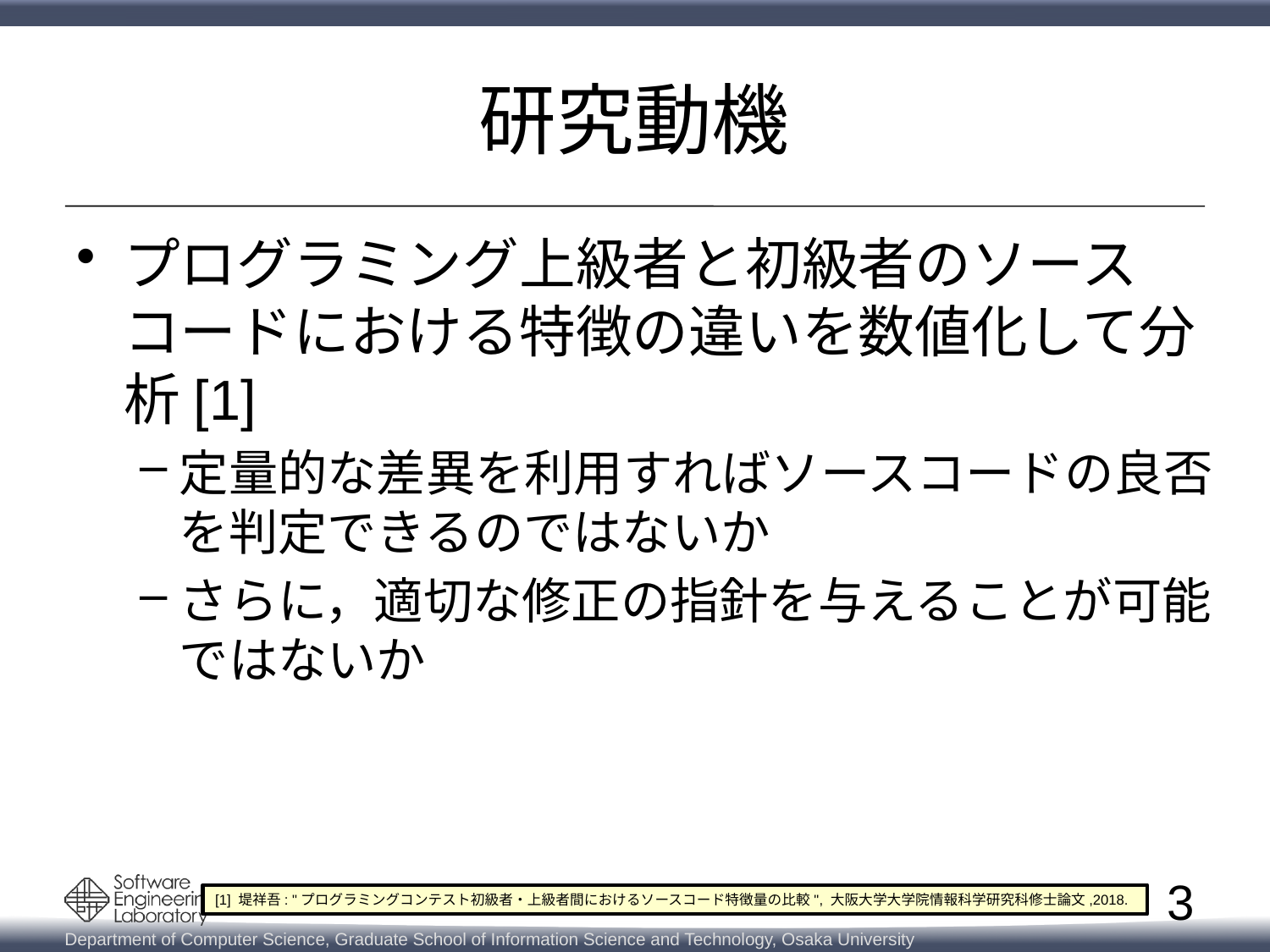

# 研究動機
プログラミング上級者と初級者のソースコードにおける特徴の違いを数値化して分析[1]
定量的な差異を利用すればソースコードの良否を判定できるのではないか
さらに，適切な修正の指針を与えることが可能ではないか

3
[1] 堤祥吾: "プログラミングコンテスト初級者・上級者間におけるソースコード特徴量の比較", 大阪大学大学院情報科学研究科修士論文,2018.